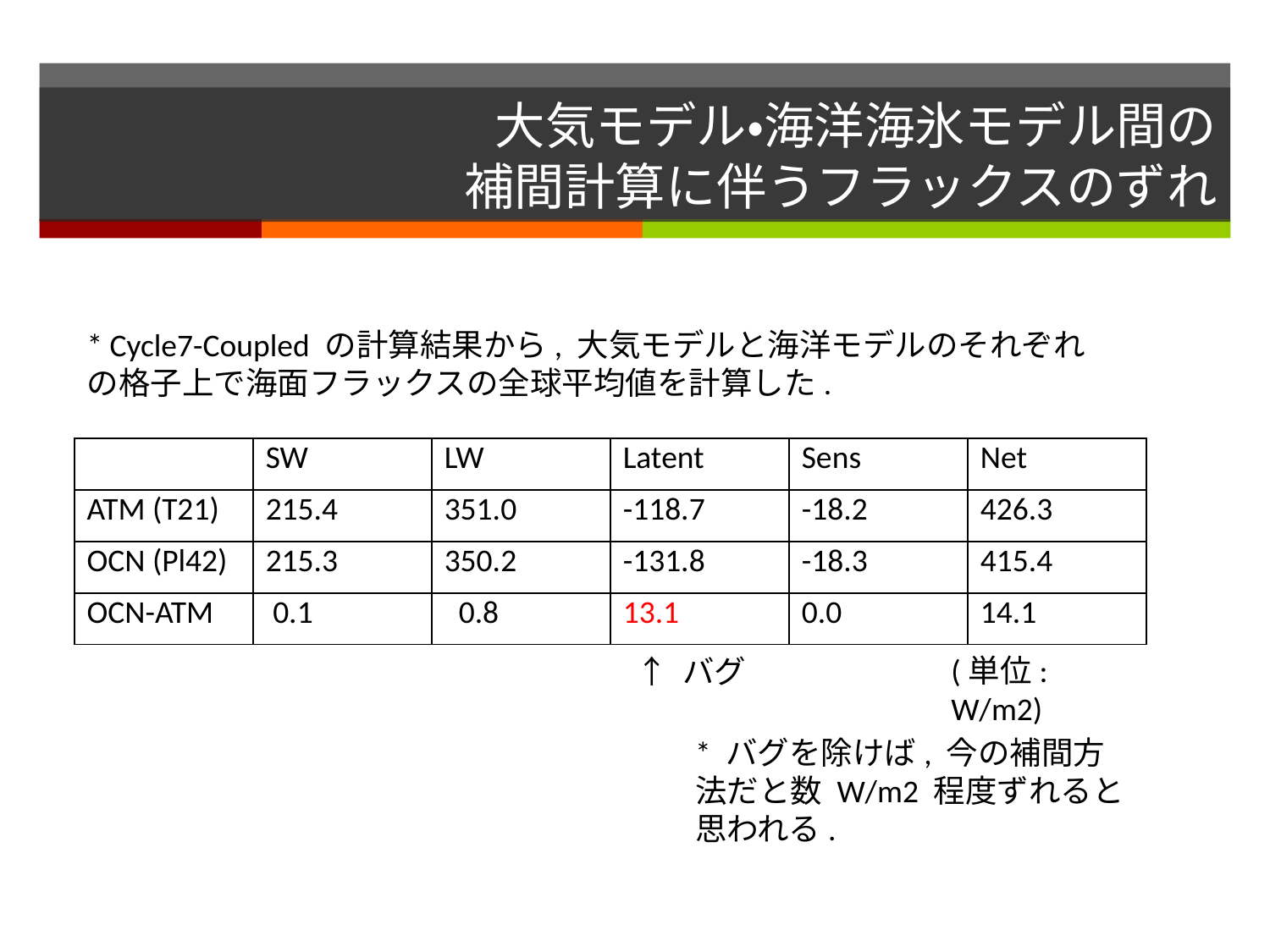

# 大気モデル・海洋海氷モデル間の 補間計算に伴うフラックスのずれ
* Cycle7-Coupled の計算結果から, 大気モデルと海洋モデルのそれぞれの格子上で海面フラックスの全球平均値を計算した.
|  | SW | LW | Latent | Sens | Net |
| --- | --- | --- | --- | --- | --- |
| ATM (T21) | 215.4 | 351.0 | -118.7 | -18.2 | 426.3 |
| OCN (Pl42) | 215.3 | 350.2 | -131.8 | -18.3 | 415.4 |
| OCN-ATM | 0.1 | 0.8 | 13.1 | 0.0 | 14.1 |
(単位: W/m2)
↑ バグ
* バグを除けば, 今の補間方法だと数 W/m2 程度ずれると思われる.